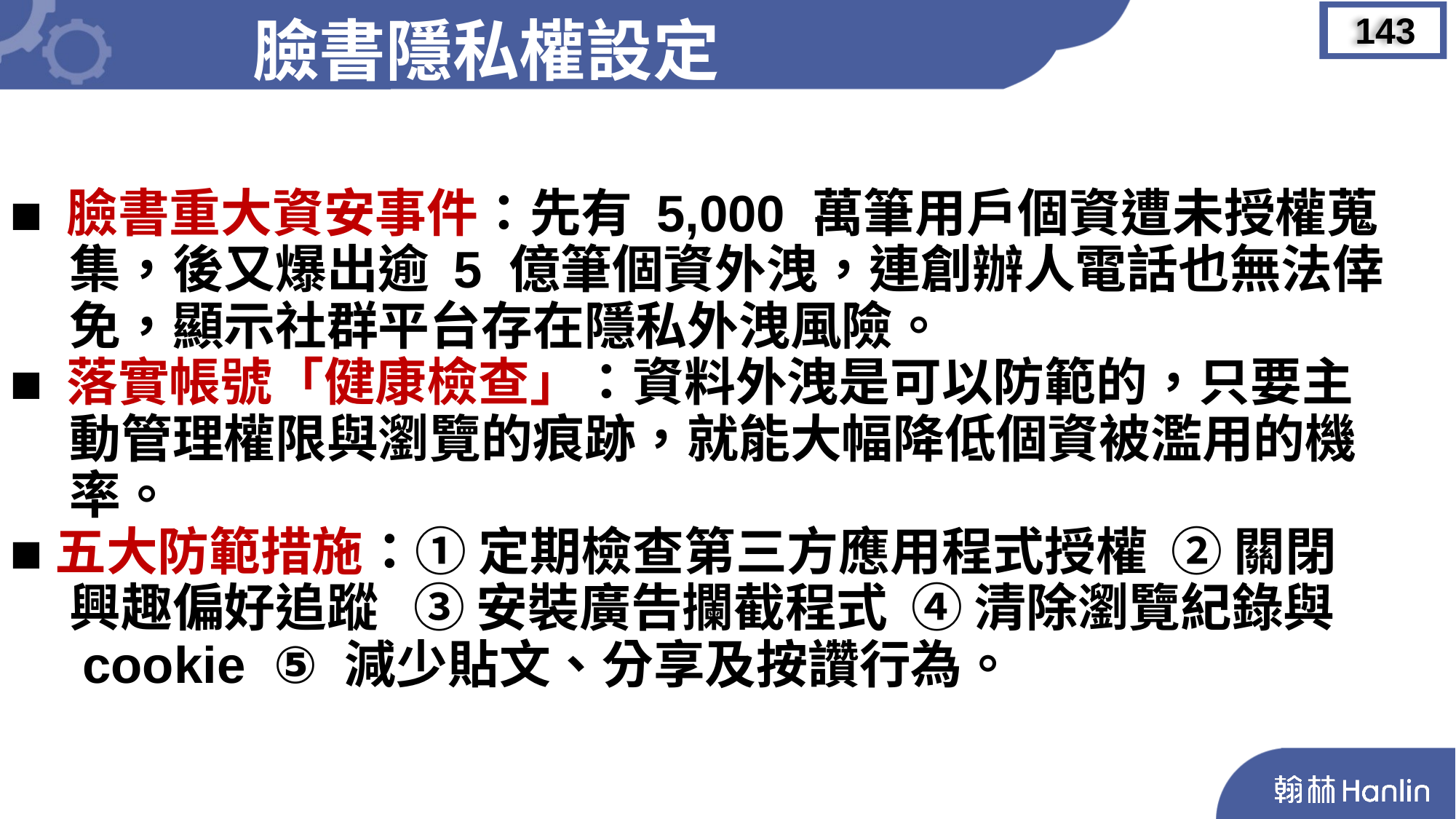

臉書隱私權設定
143
◼︎ 臉書重大資安事件：先有 5,000 萬筆用戶個資遭未授權蒐
    集，後又爆出逾 5 億筆個資外洩，連創辦人電話也無法倖
    免，顯示社群平台存在隱私外洩風險。
◼︎ 落實帳號「健康檢查」：資料外洩是可以防範的，只要主
    動管理權限與瀏覽的痕跡，就能大幅降低個資被濫用的機
    率。
◼︎五大防範措施：① 定期檢查第三方應用程式授權  ② 關閉
    興趣偏好追蹤   ③ 安裝廣告攔截程式  ④ 清除瀏覽紀錄與
     cookie  ⑤ 減少貼文、分享及按讚行為。